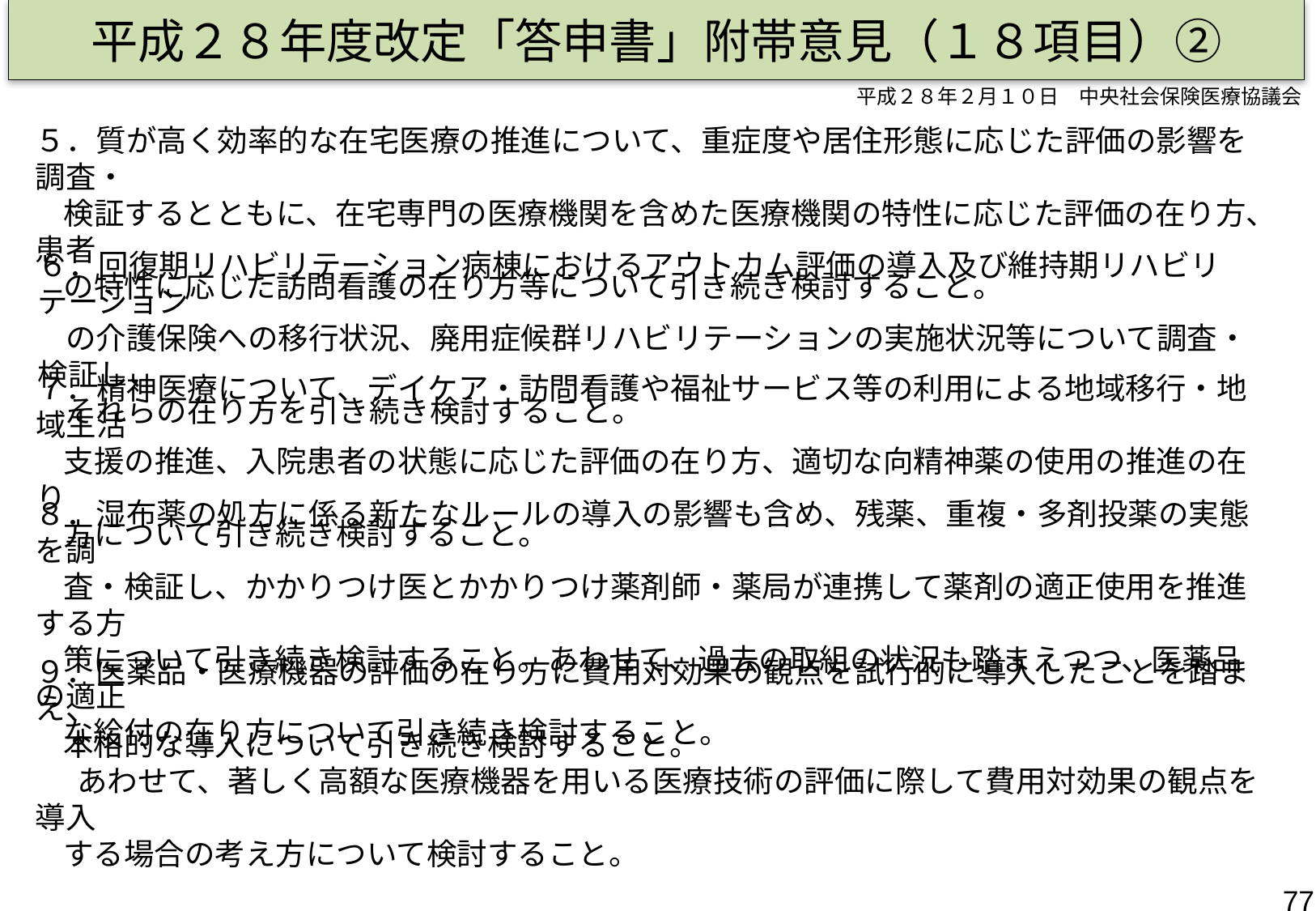

平成２８年度改定「答申書」附帯意見（１８項目）②
平成２８年２月１０日　中央社会保険医療協議会
５．質が高く効率的な在宅医療の推進について、重症度や居住形態に応じた評価の影響を調査・
   検証するとともに、在宅専門の医療機関を含めた医療機関の特性に応じた評価の在り方、患者
   の特性に応じた訪問看護の在り方等について引き続き検討すること。
６．回復期リハビリテーション病棟におけるアウトカム評価の導入及び維持期リハビリテーション
   の介護保険への移行状況、廃用症候群リハビリテーションの実施状況等について調査・検証し、
   それらの在り方を引き続き検討すること。
７．精神医療について、デイケア・訪問看護や福祉サービス等の利用による地域移行・地域生活
   支援の推進、入院患者の状態に応じた評価の在り方、適切な向精神薬の使用の推進の在り
   方について引き続き検討すること。
８．湿布薬の処方に係る新たなルールの導入の影響も含め、残薬、重複・多剤投薬の実態を調
   査・検証し、かかりつけ医とかかりつけ薬剤師・薬局が連携して薬剤の適正使用を推進する方
   策について引き続き検討すること。あわせて、過去の取組の状況も踏まえつつ、医薬品の適正
   な給付の在り方について引き続き検討すること。
９．医薬品・医療機器の評価の在り方に費用対効果の観点を試行的に導入したことを踏まえ、
   本格的な導入について引き続き検討すること。
     あわせて、著しく高額な医療機器を用いる医療技術の評価に際して費用対効果の観点を導入
   する場合の考え方について検討すること。